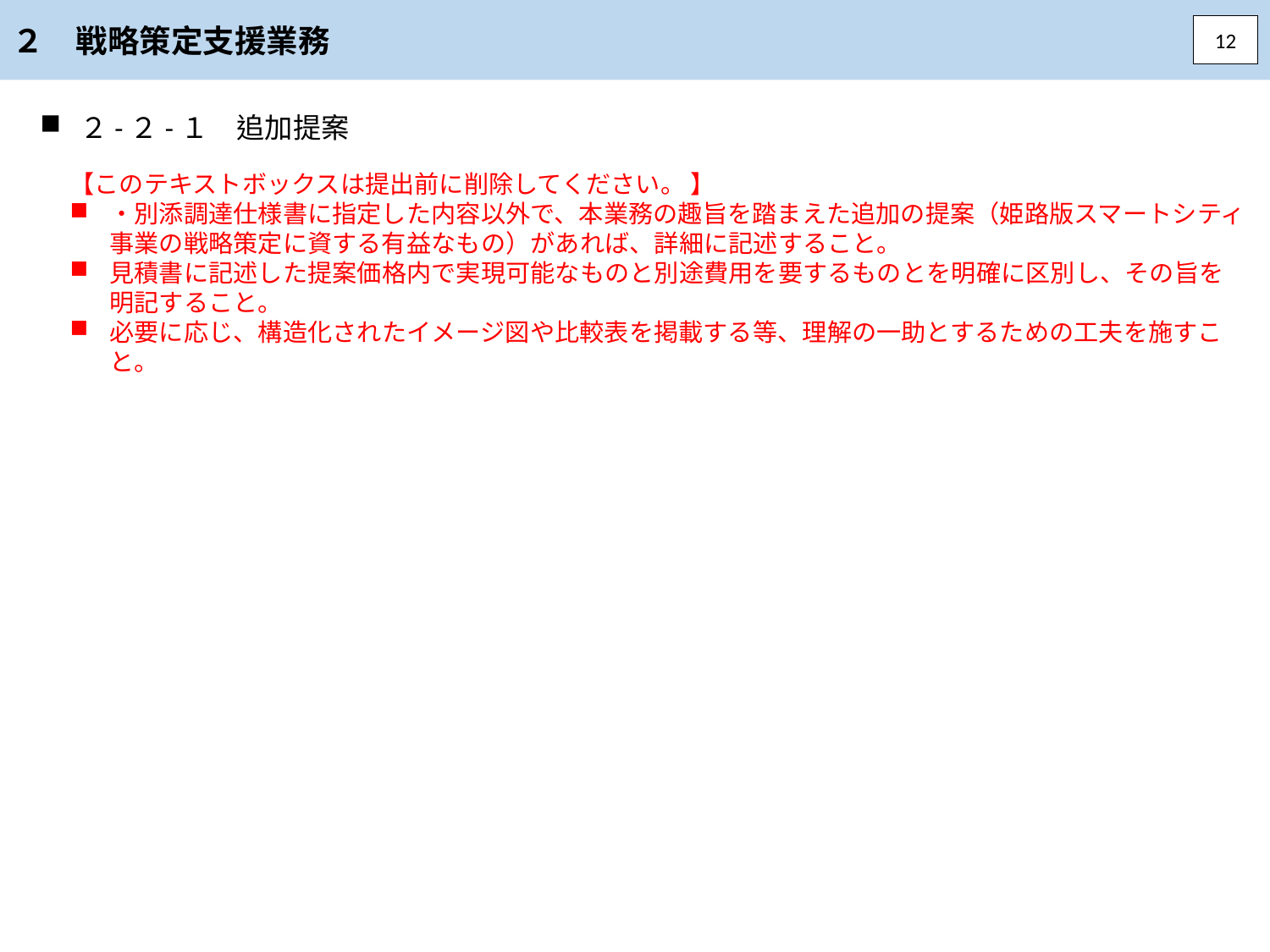

２　戦略策定支援業務
12
２-２-１　追加提案
【このテキストボックスは提出前に削除してください。 】
・別添調達仕様書に指定した内容以外で、本業務の趣旨を踏まえた追加の提案（姫路版スマートシティ事業の戦略策定に資する有益なもの）があれば、詳細に記述すること。
見積書に記述した提案価格内で実現可能なものと別途費用を要するものとを明確に区別し、その旨を明記すること。
必要に応じ、構造化されたイメージ図や比較表を掲載する等、理解の一助とするための工夫を施すこと。